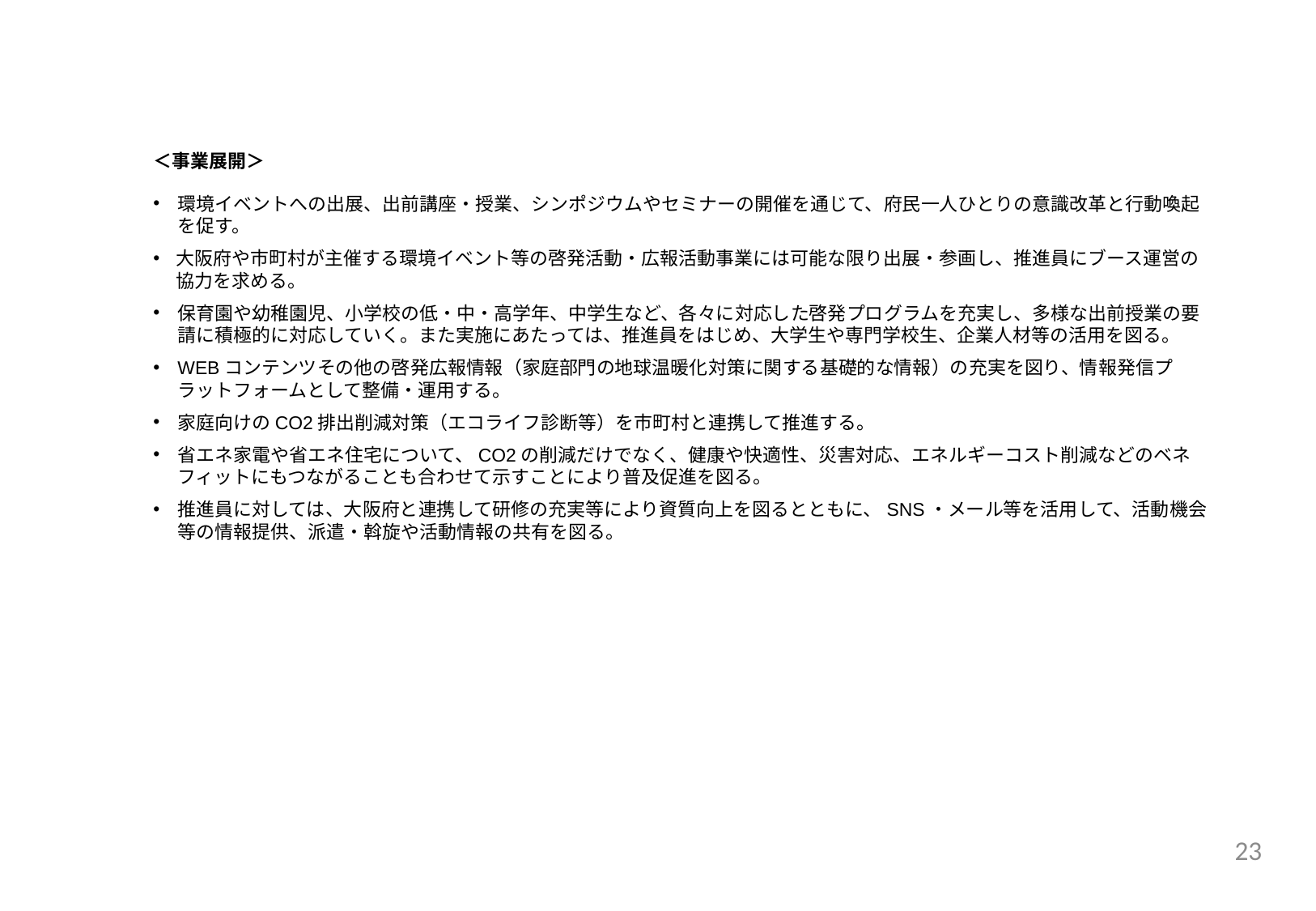

＜事業展開＞
環境イベントへの出展、出前講座・授業、シンポジウムやセミナーの開催を通じて、府民一人ひとりの意識改革と行動喚起を促す。
大阪府や市町村が主催する環境イベント等の啓発活動・広報活動事業には可能な限り出展・参画し、推進員にブース運営の協力を求める。
保育園や幼稚園児、小学校の低・中・高学年、中学生など、各々に対応した啓発プログラムを充実し、多様な出前授業の要請に積極的に対応していく。また実施にあたっては、推進員をはじめ、大学生や専門学校生、企業人材等の活用を図る。
WEBコンテンツその他の啓発広報情報（家庭部門の地球温暖化対策に関する基礎的な情報）の充実を図り、情報発信プラットフォームとして整備・運用する。
家庭向けのCO2排出削減対策（エコライフ診断等）を市町村と連携して推進する。
省エネ家電や省エネ住宅について、CO2の削減だけでなく、健康や快適性、災害対応、エネルギーコスト削減などのベネフィットにもつながることも合わせて示すことにより普及促進を図る。
推進員に対しては、大阪府と連携して研修の充実等により資質向上を図るとともに、SNS・メール等を活用して、活動機会等の情報提供、派遣・斡旋や活動情報の共有を図る。
23